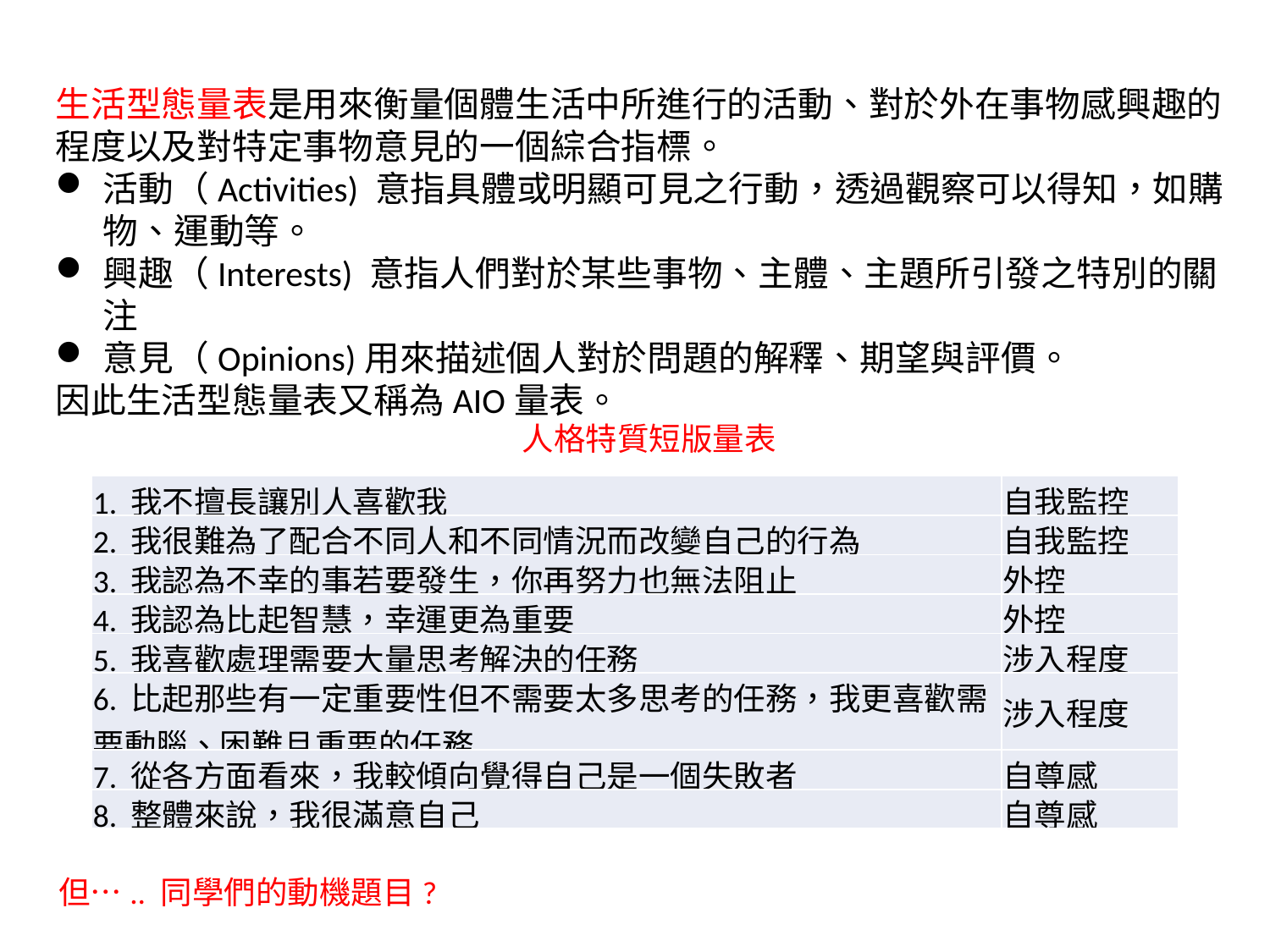

生活型態量表是用來衡量個體生活中所進行的活動、對於外在事物感興趣的程度以及對特定事物意見的一個綜合指標。
活動（Activities) 意指具體或明顯可見之行動，透過觀察可以得知，如購物、運動等。
興趣（Interests) 意指人們對於某些事物、主體、主題所引發之特別的關注
意見（Opinions)用來描述個人對於問題的解釋、期望與評價。
因此生活型態量表又稱為AIO量表。

人格特質短版量表
| 1. 我不擅長讓別人喜歡我 | 自我監控 |
| --- | --- |
| 2. 我很難為了配合不同人和不同情況而改變自己的行為 | 自我監控 |
| 3. 我認為不幸的事若要發生，你再努力也無法阻止 | 外控 |
| 4. 我認為比起智慧，幸運更為重要 | 外控 |
| 5. 我喜歡處理需要大量思考解決的任務 | 涉入程度 |
| 6. 比起那些有一定重要性但不需要太多思考的任務，我更喜歡需要動腦、困難且重要的任務 | 涉入程度 |
| 7. 從各方面看來，我較傾向覺得自己是一個失敗者 | 自尊感 |
| 8. 整體來說，我很滿意自己 | 自尊感 |
但….. 同學們的動機題目?